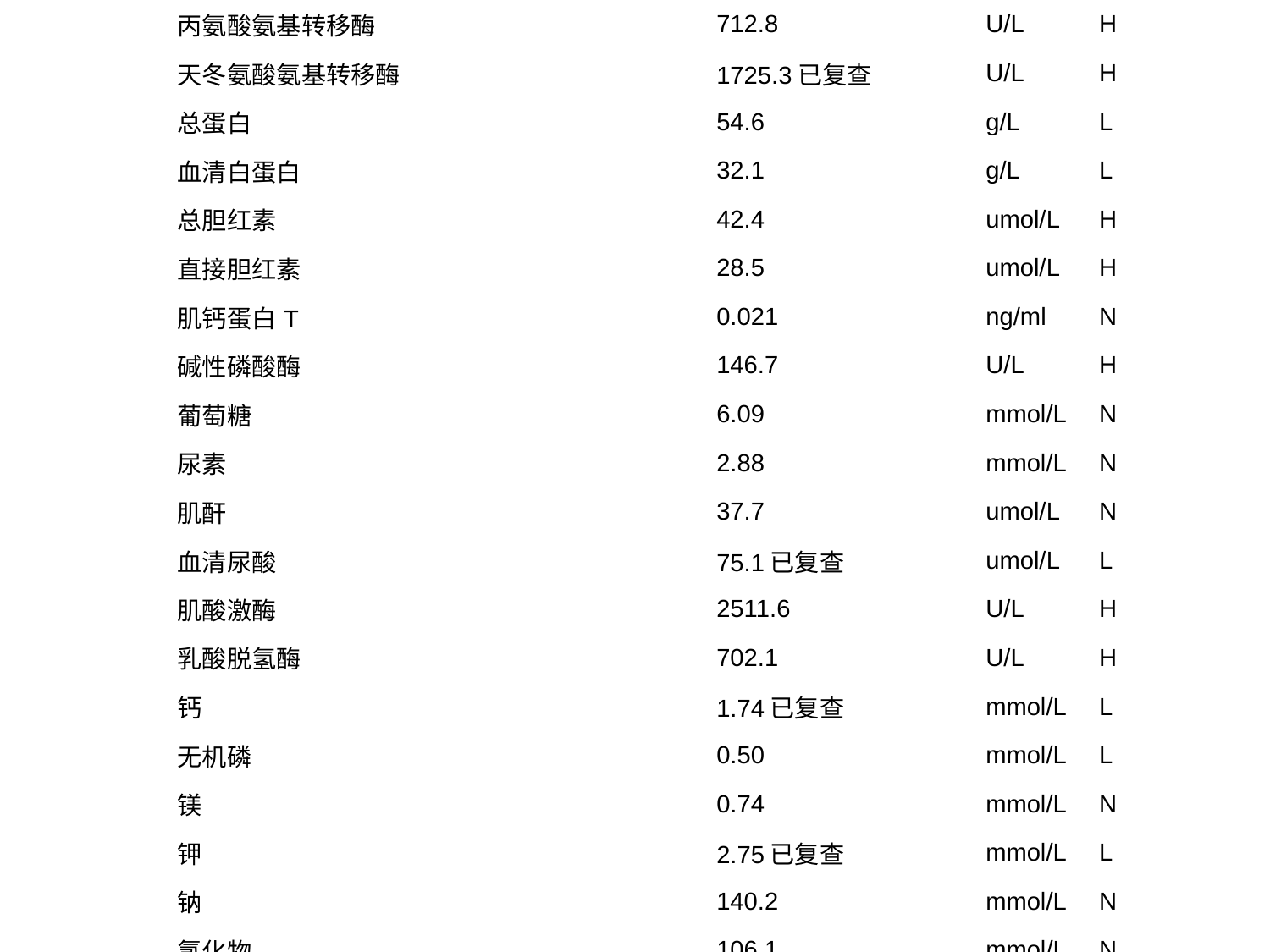

| 丙氨酸氨基转移酶 | 712.8 | U/L | H |
| --- | --- | --- | --- |
| 天冬氨酸氨基转移酶 | 1725.3已复查 | U/L | H |
| 总蛋白 | 54.6 | g/L | L |
| 血清白蛋白 | 32.1 | g/L | L |
| 总胆红素 | 42.4 | umol/L | H |
| 直接胆红素 | 28.5 | umol/L | H |
| 肌钙蛋白T | 0.021 | ng/ml | N |
| 碱性磷酸酶 | 146.7 | U/L | H |
| 葡萄糖 | 6.09 | mmol/L | N |
| 尿素 | 2.88 | mmol/L | N |
| 肌酐 | 37.7 | umol/L | N |
| 血清尿酸 | 75.1已复查 | umol/L | L |
| 肌酸激酶 | 2511.6 | U/L | H |
| 乳酸脱氢酶 | 702.1 | U/L | H |
| 钙 | 1.74已复查 | mmol/L | L |
| 无机磷 | 0.50 | mmol/L | L |
| 镁 | 0.74 | mmol/L | N |
| 钾 | 2.75已复查 | mmol/L | L |
| 钠 | 140.2 | mmol/L | N |
| 氯化物 | 106.1 | mmol/L | N |
| 淀粉酶 | 72.3 | U/L | N |
| 肌酸激酶同工酶定量测定 | 10.75 | ng/ml | H |
| 脑利钠肽前体 | 1090 | pg/ml | H |